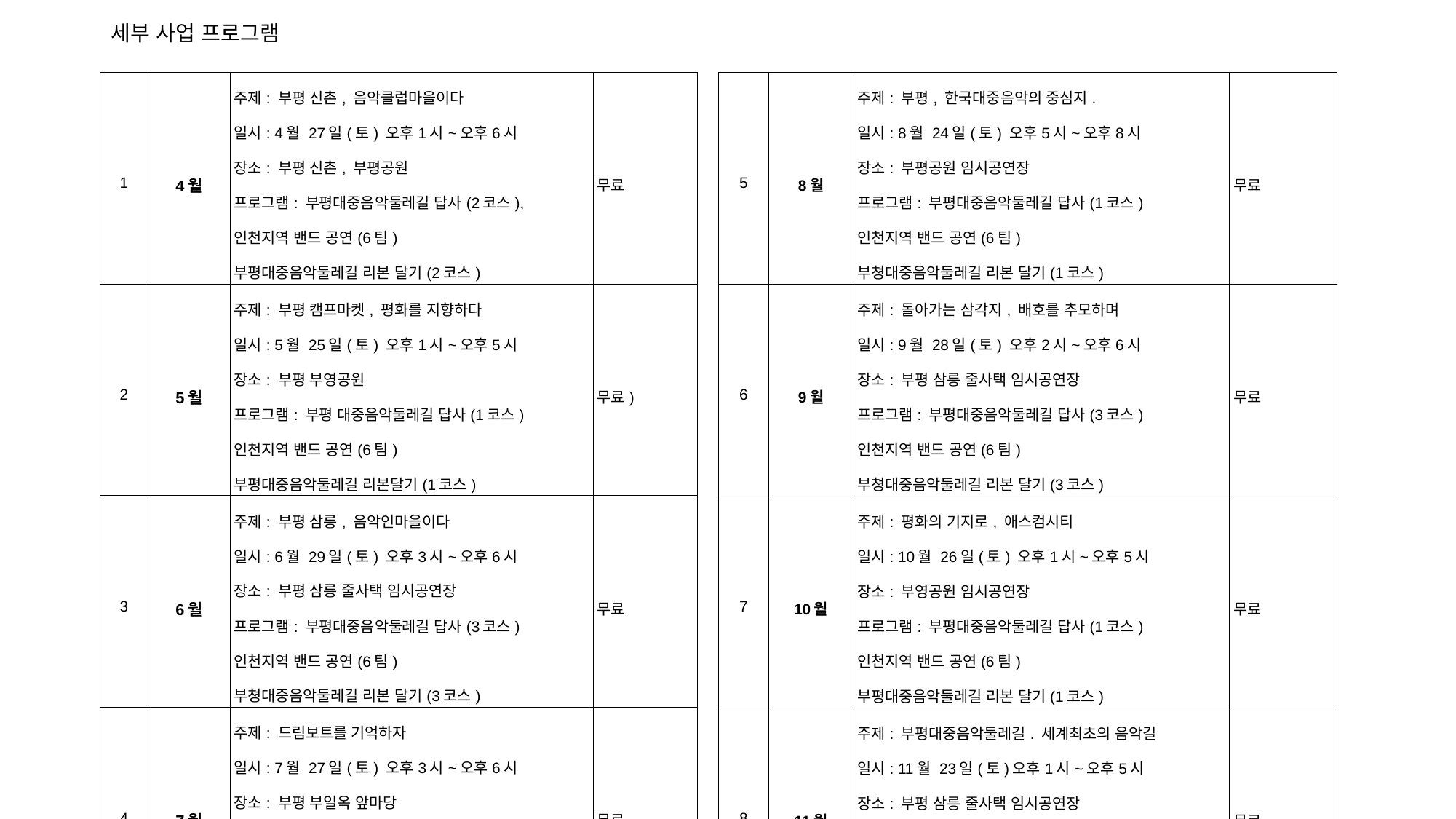

# 세부 사업 프로그램
| 1 | 4월 | 주제: 부평 신촌, 음악클럽마을이다 일시: 4월 27일(토) 오후1시~오후6시 장소: 부평 신촌, 부평공원 프로그램: 부평대중음악둘레길 답사(2코스), 인천지역 밴드 공연(6팀) 부평대중음악둘레길 리본 달기(2코스) | 무료 |
| --- | --- | --- | --- |
| 2 | 5월 | 주제: 부평 캠프마켓, 평화를 지향하다 일시: 5월 25일(토) 오후1시~오후5시 장소: 부평 부영공원 프로그램: 부평 대중음악둘레길 답사(1코스) 인천지역 밴드 공연(6팀) 부평대중음악둘레길 리본달기(1코스) | 무료) |
| 3 | 6월 | 주제: 부평 삼릉, 음악인마을이다 일시: 6월 29일(토) 오후3시~오후6시 장소: 부평 삼릉 줄사택 임시공연장 프로그램: 부평대중음악둘레길 답사(3코스) 인천지역 밴드 공연(6팀) 부쳥대중음악둘레길 리본 달기(3코스) | 무료 |
| 4 | 7월 | 주제: 드림보트를 기억하자 일시: 7월 27일(토) 오후3시~오후6시 장소: 부평 부일옥 앞마당 프로그램: 부평대중음악둘레길 답사(2코스) 인천지역 밴드 공연(6팀) 부쳥대중음악둘레길 리본 달기(2코스) | 무료 |
| 5 | 8월 | 주제: 부평, 한국대중음악의 중심지. 일시: 8월 24일(토) 오후5시~오후8시 장소: 부평공원 임시공연장 프로그램: 부평대중음악둘레길 답사(1코스) 인천지역 밴드 공연(6팀) 부쳥대중음악둘레길 리본 달기(1코스) | 무료 |
| --- | --- | --- | --- |
| 6 | 9월 | 주제: 돌아가는 삼각지, 배호를 추모하며 일시: 9월 28일(토) 오후2시~오후6시 장소: 부평 삼릉 줄사택 임시공연장 프로그램: 부평대중음악둘레길 답사(3코스) 인천지역 밴드 공연(6팀) 부쳥대중음악둘레길 리본 달기(3코스) | 무료 |
| 7 | 10월 | 주제: 평화의 기지로, 애스컴시티 일시: 10월 26일(토) 오후1시~오후5시 장소: 부영공원 임시공연장 프로그램: 부평대중음악둘레길 답사(1코스) 인천지역 밴드 공연(6팀) 부평대중음악둘레길 리본 달기(1코스) | 무료 |
| 8 | 11월 | 주제: 부평대중음악둘레길. 세계최초의 음악길 일시: 11월 23일(토)오후1시~오후5시 장소: 부평 삼릉 줄사택 임시공연장 프로그램: 부평대중음악둘레길 답사(3코스) 인천지역 밴드 공연(6팀) 부쳥대중음악둘레길 리본 달기(3코스) | 무료 |